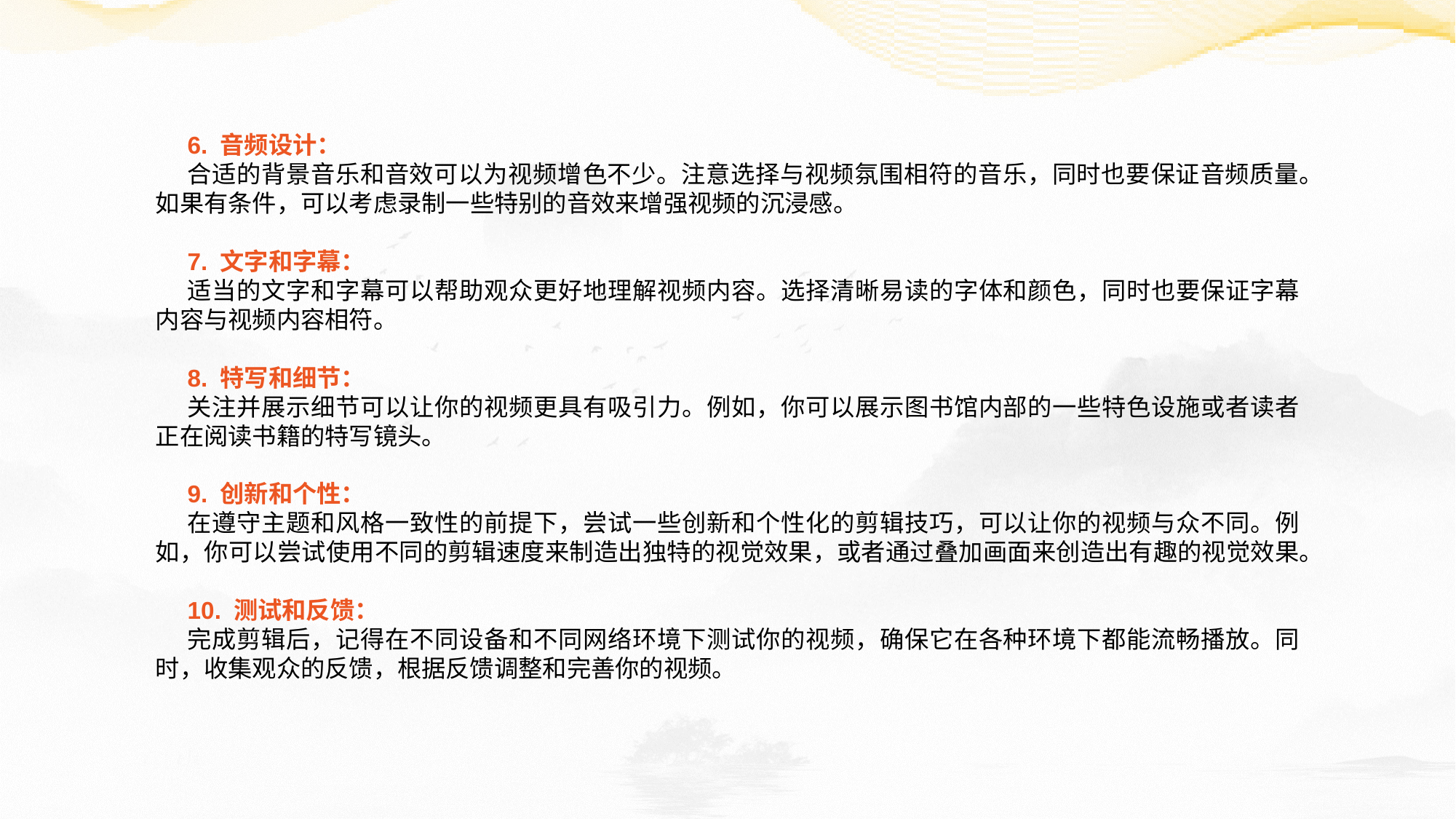

6. 音频设计：
合适的背景音乐和音效可以为视频增色不少。注意选择与视频氛围相符的音乐，同时也要保证音频质量。如果有条件，可以考虑录制一些特别的音效来增强视频的沉浸感。

7. 文字和字幕：
适当的文字和字幕可以帮助观众更好地理解视频内容。选择清晰易读的字体和颜色，同时也要保证字幕内容与视频内容相符。

8. 特写和细节：
关注并展示细节可以让你的视频更具有吸引力。例如，你可以展示图书馆内部的一些特色设施或者读者正在阅读书籍的特写镜头。

9. 创新和个性：
在遵守主题和风格一致性的前提下，尝试一些创新和个性化的剪辑技巧，可以让你的视频与众不同。例如，你可以尝试使用不同的剪辑速度来制造出独特的视觉效果，或者通过叠加画面来创造出有趣的视觉效果。

10. 测试和反馈：
完成剪辑后，记得在不同设备和不同网络环境下测试你的视频，确保它在各种环境下都能流畅播放。同时，收集观众的反馈，根据反馈调整和完善你的视频。